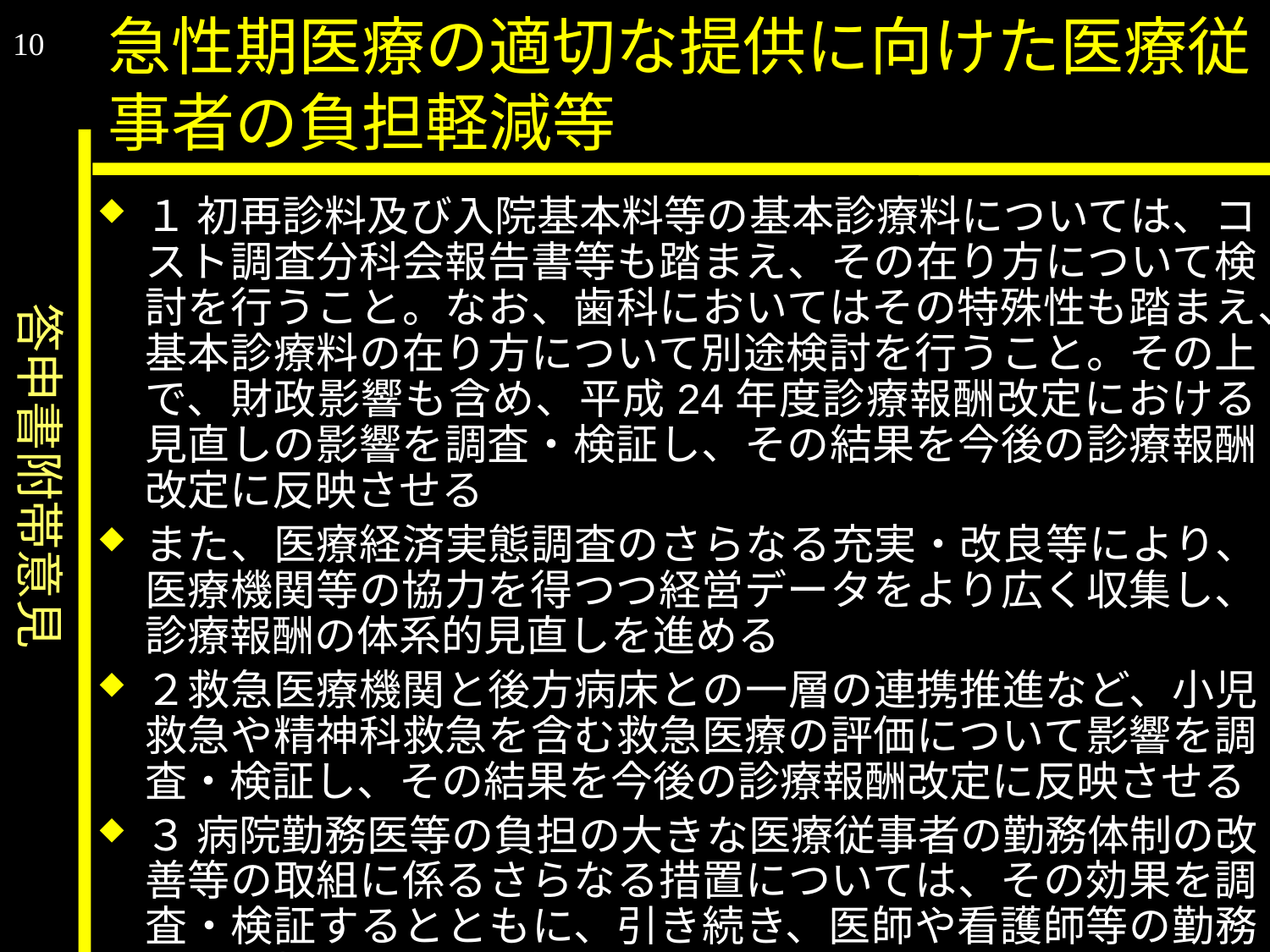

答申書附帯意見
急性期医療の適切な提供に向けた医療従事者の負担軽減等
10

１ 初再診料及び入院基本料等の基本診療料については、コスト調査分科会報告書等も踏まえ、その在り方について検討を行うこと。なお、歯科においてはその特殊性も踏まえ、基本診療料の在り方について別途検討を行うこと。その上で、財政影響も含め、平成24年度診療報酬改定における見直しの影響を調査・検証し、その結果を今後の診療報酬改定に反映させる
また、医療経済実態調査のさらなる充実・改良等により、医療機関等の協力を得つつ経営データをより広く収集し、診療報酬の体系的見直しを進める
２救急医療機関と後方病床との一層の連携推進など、小児救急や精神科救急を含む救急医療の評価について影響を調査・検証し、その結果を今後の診療報酬改定に反映させる
３ 病院勤務医等の負担の大きな医療従事者の勤務体制の改善等の取組に係るさらなる措置については、その効果を調査・検証するとともに、引き続き、医師や看護師等の勤務の負担軽減に関する検討を行う